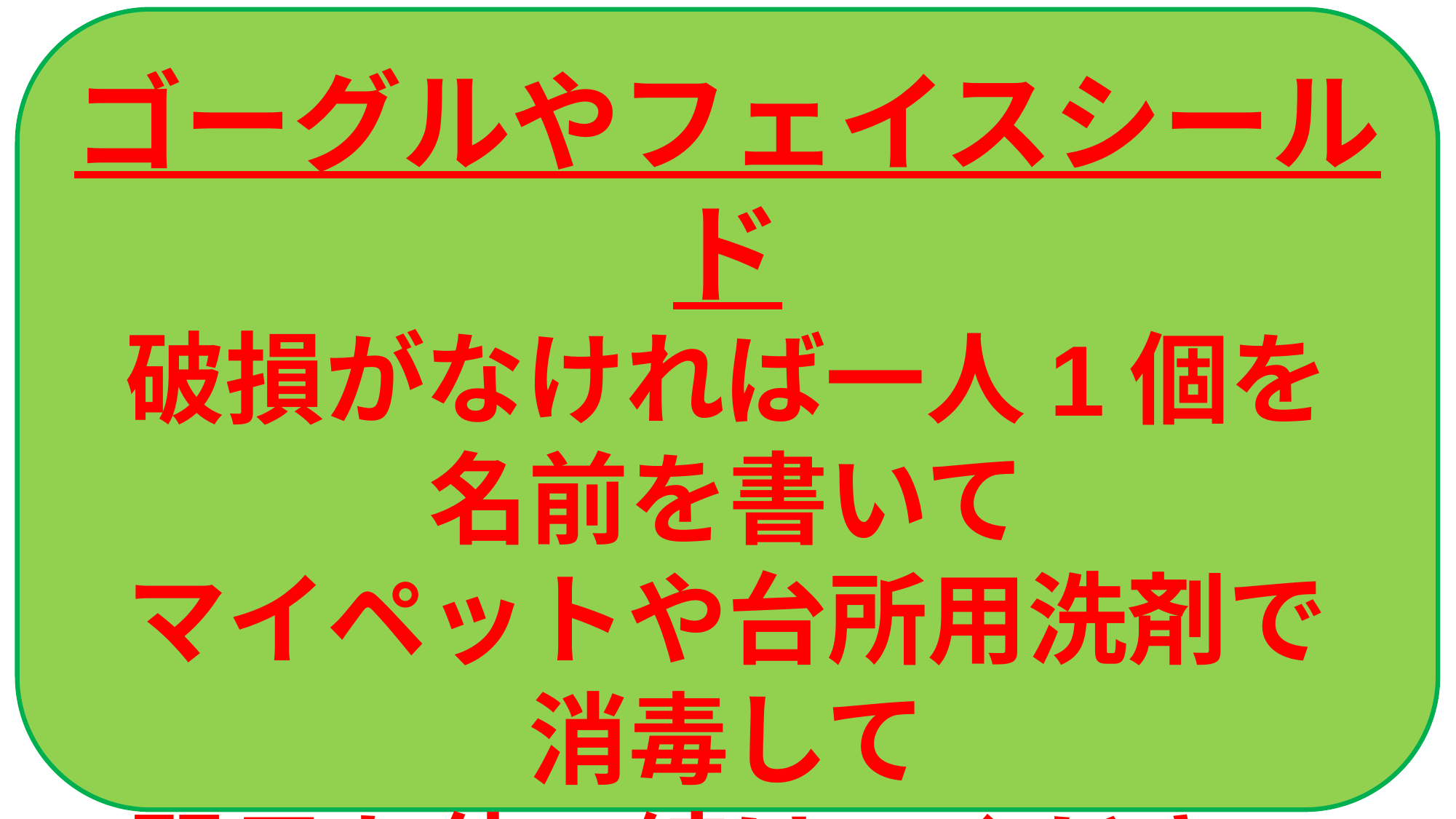

ゴーグルやフェイスシールド
破損がなければ一人1個を
名前を書いて
マイペットや台所用洗剤で
消毒して
翌日も使い続けてください